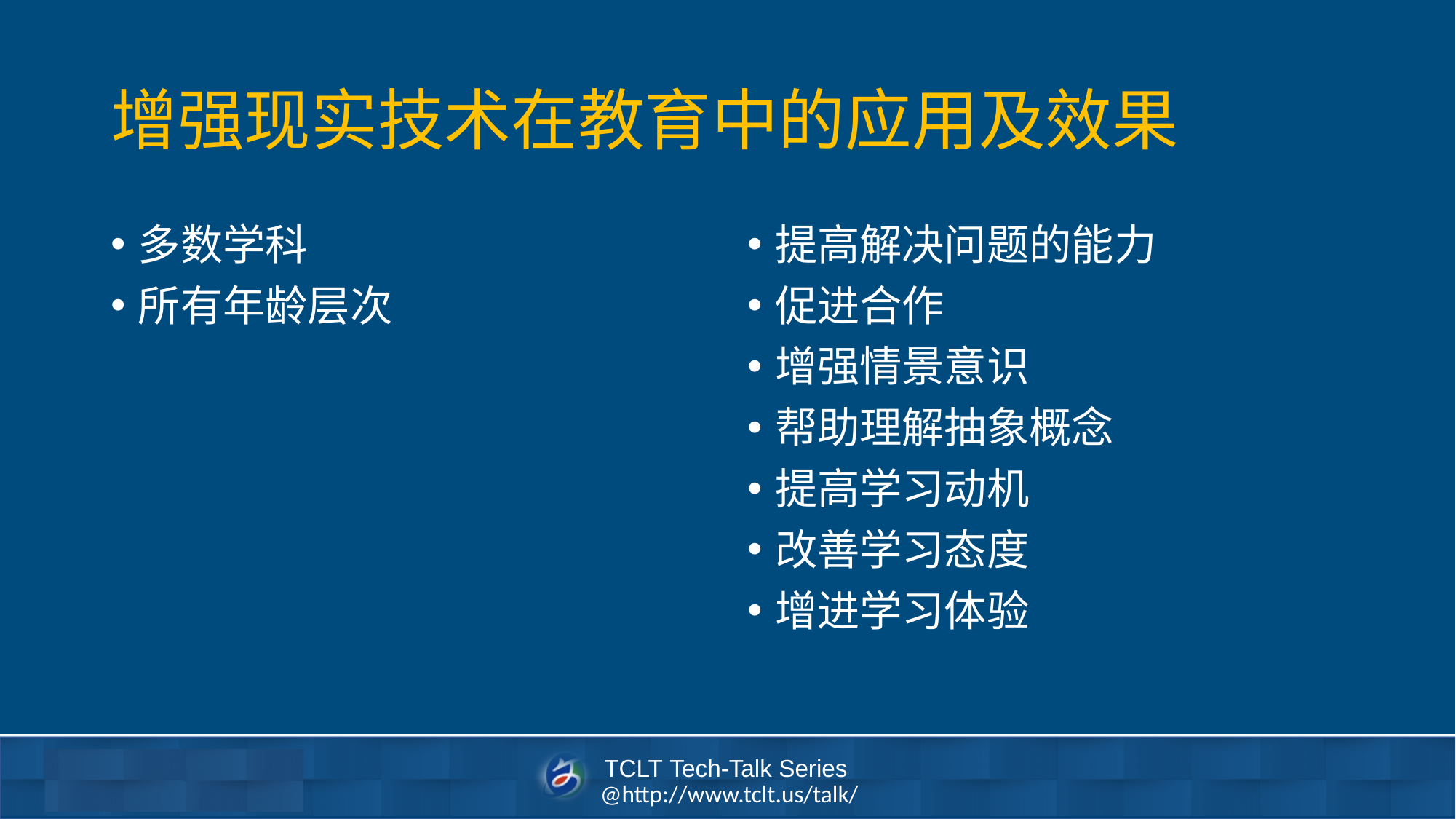

# 增强现实技术在教育中的应用及效果
多数学科
所有年龄层次
提高解决问题的能力
促进合作
增强情景意识
帮助理解抽象概念
提高学习动机
改善学习态度
增进学习体验